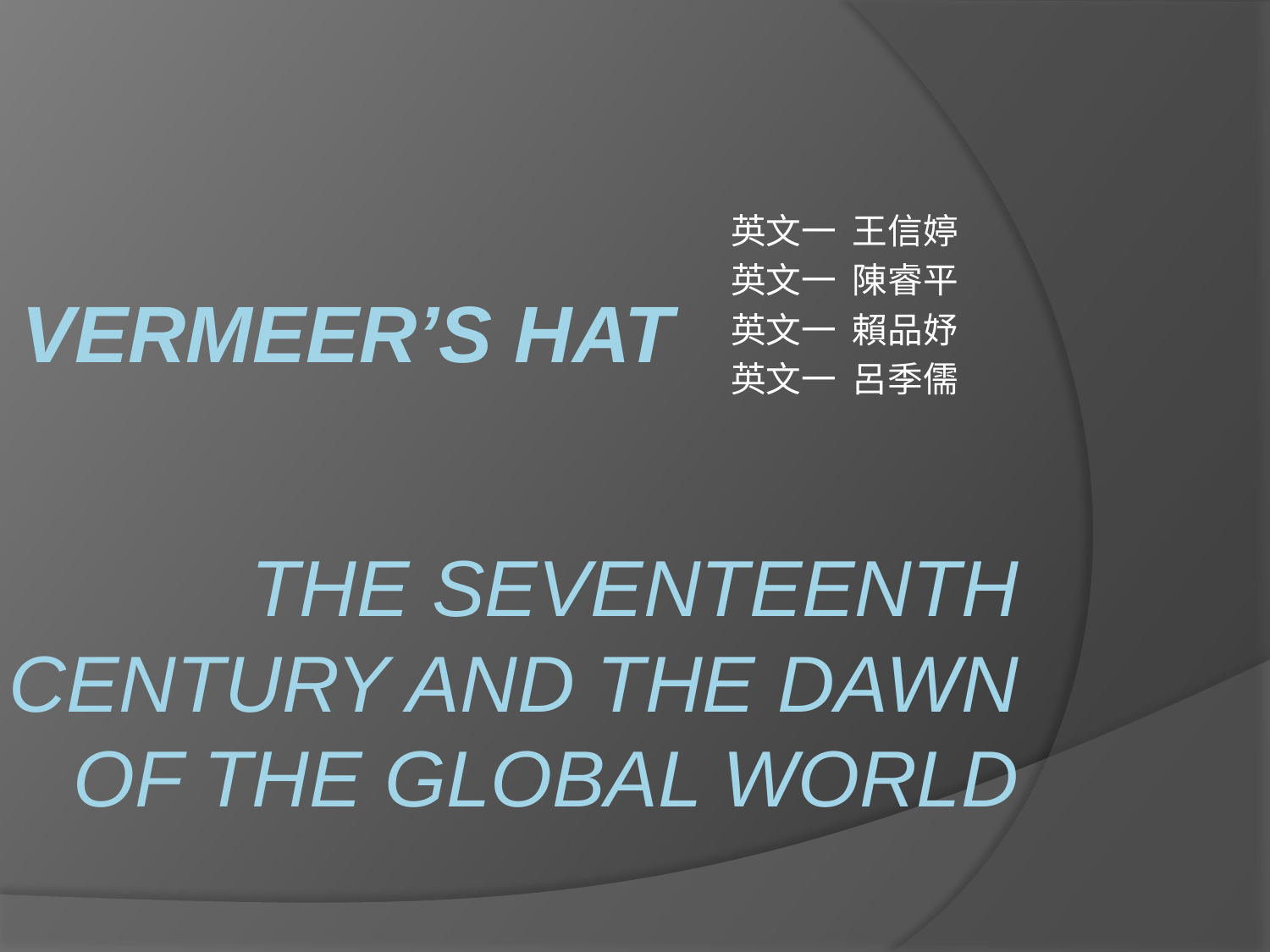

英文一  王信婷
英文一  陳睿平
英文一  賴品妤
英文一  呂季儒
VERMEER’S HAT
# The Seventeenth Century and the Dawn of the Global World